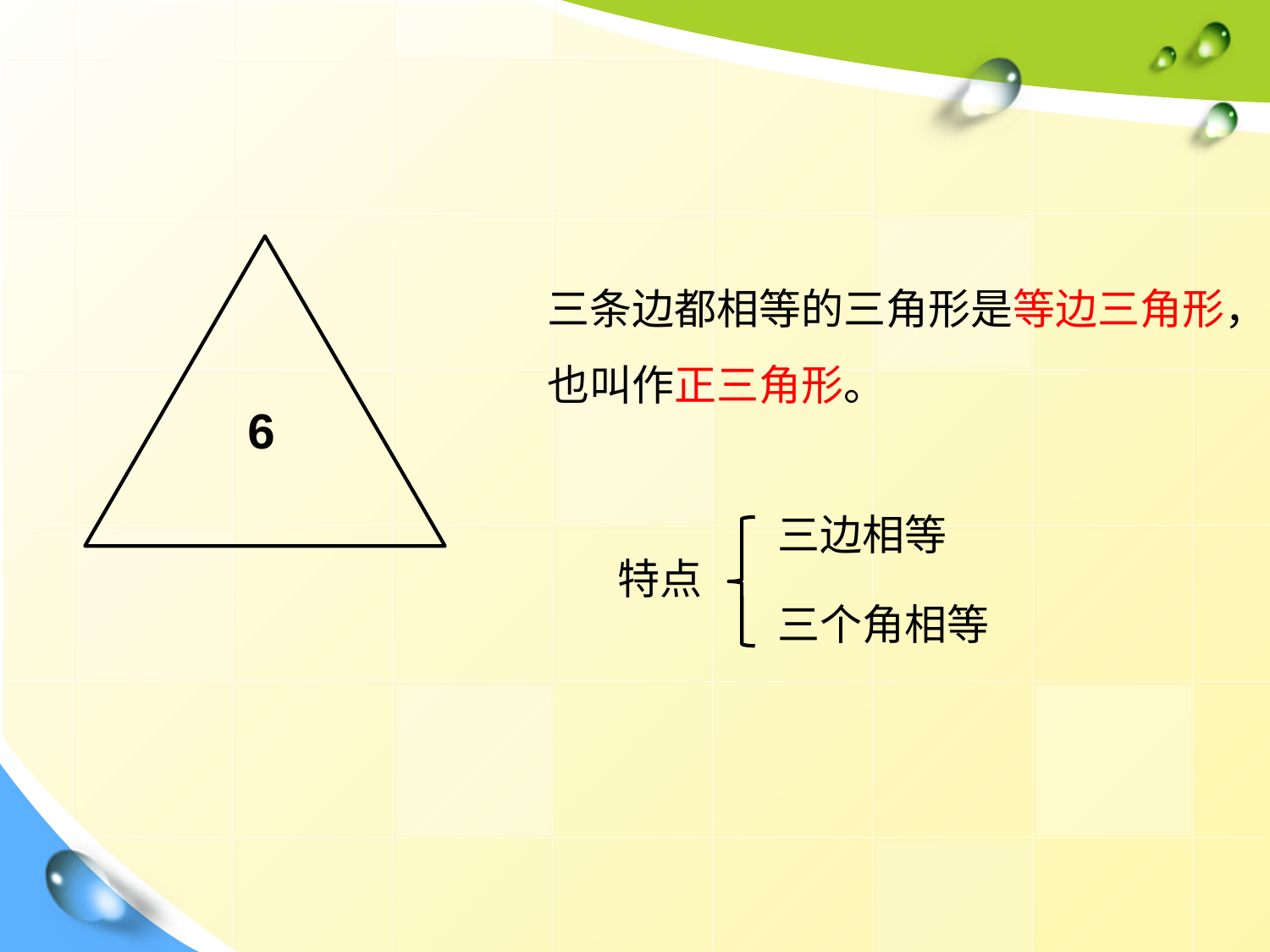

6
三条边都相等的三角形是等边三角形，也叫作正三角形。
三边相等

特点
三个角相等